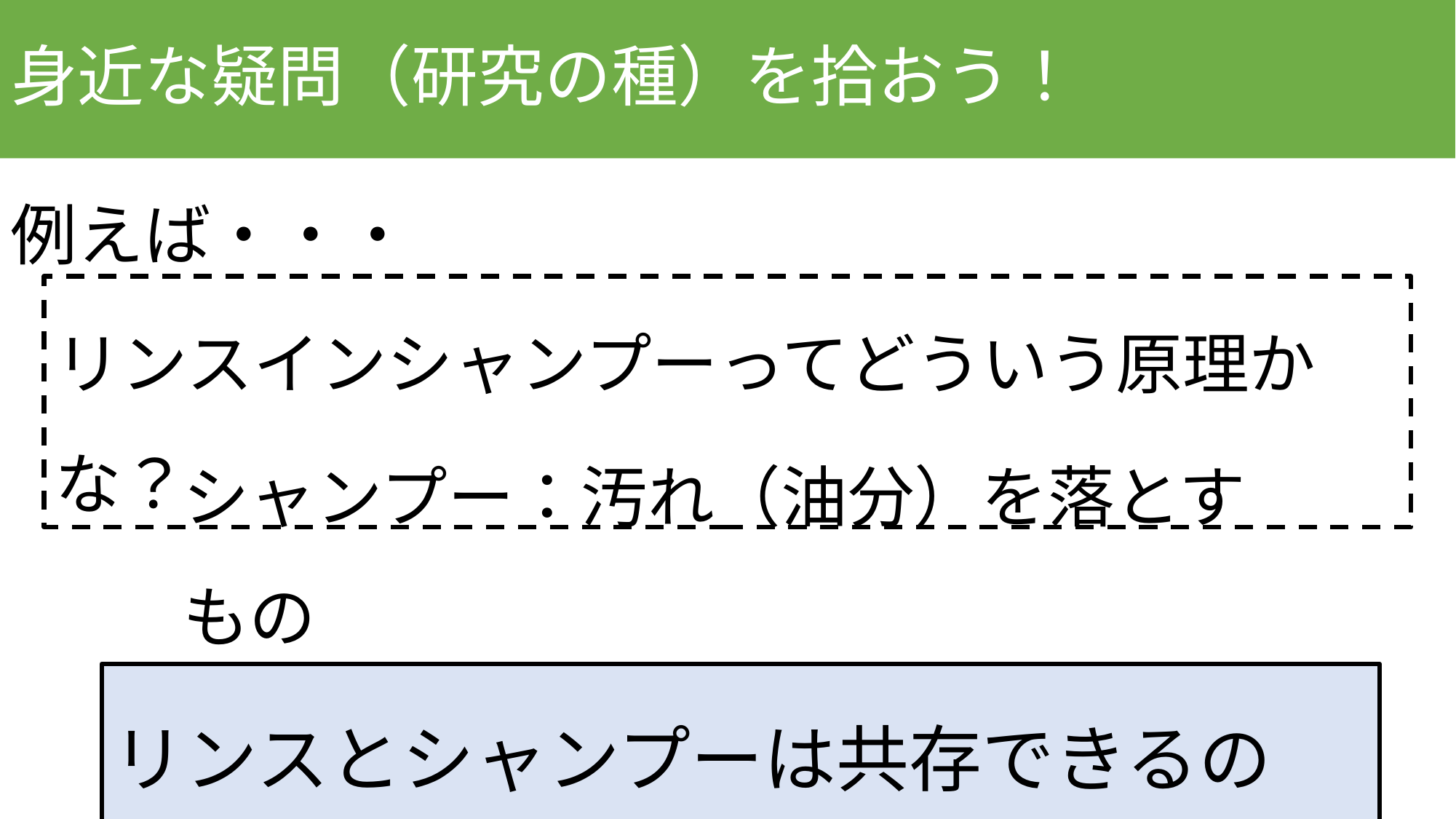

# 身近な疑問（研究の種）を拾おう！
例えば・・・
リンスインシャンプーってどういう原理かな？
シャンプー：汚れ（油分）を落とすもの
　　　リンス：潤い（油分）を与えるもの
リンスとシャンプーは共存できるのか？